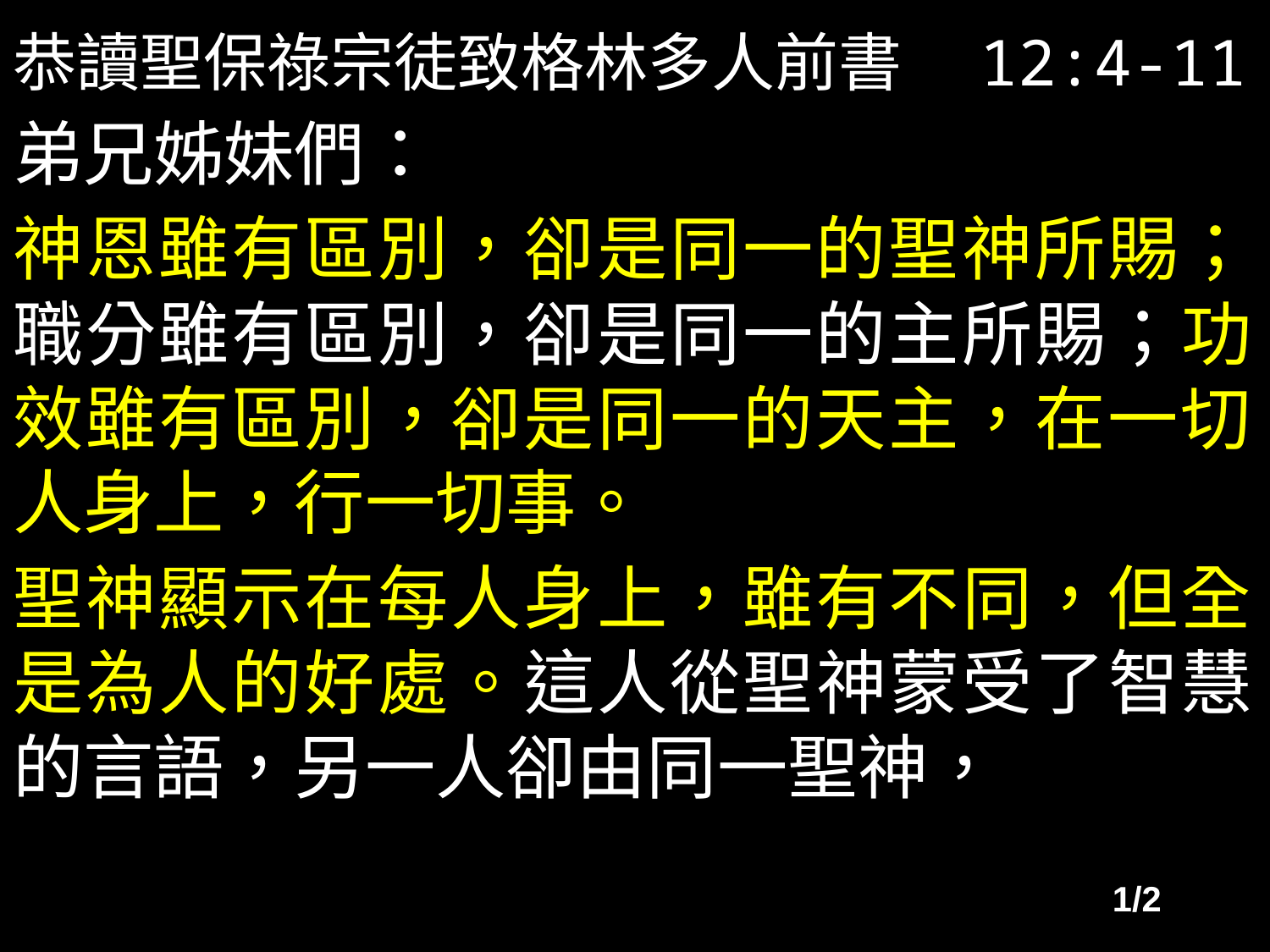

恭讀聖保祿宗徒致格林多人前書　12:4-11
弟兄姊妹們：
神恩雖有區別，卻是同一的聖神所賜；職分雖有區別，卻是同一的主所賜；功效雖有區別，卻是同一的天主，在一切人身上，行一切事。
聖神顯示在每人身上，雖有不同，但全是為人的好處。這人從聖神蒙受了智慧的言語，另一人卻由同一聖神，
1/2